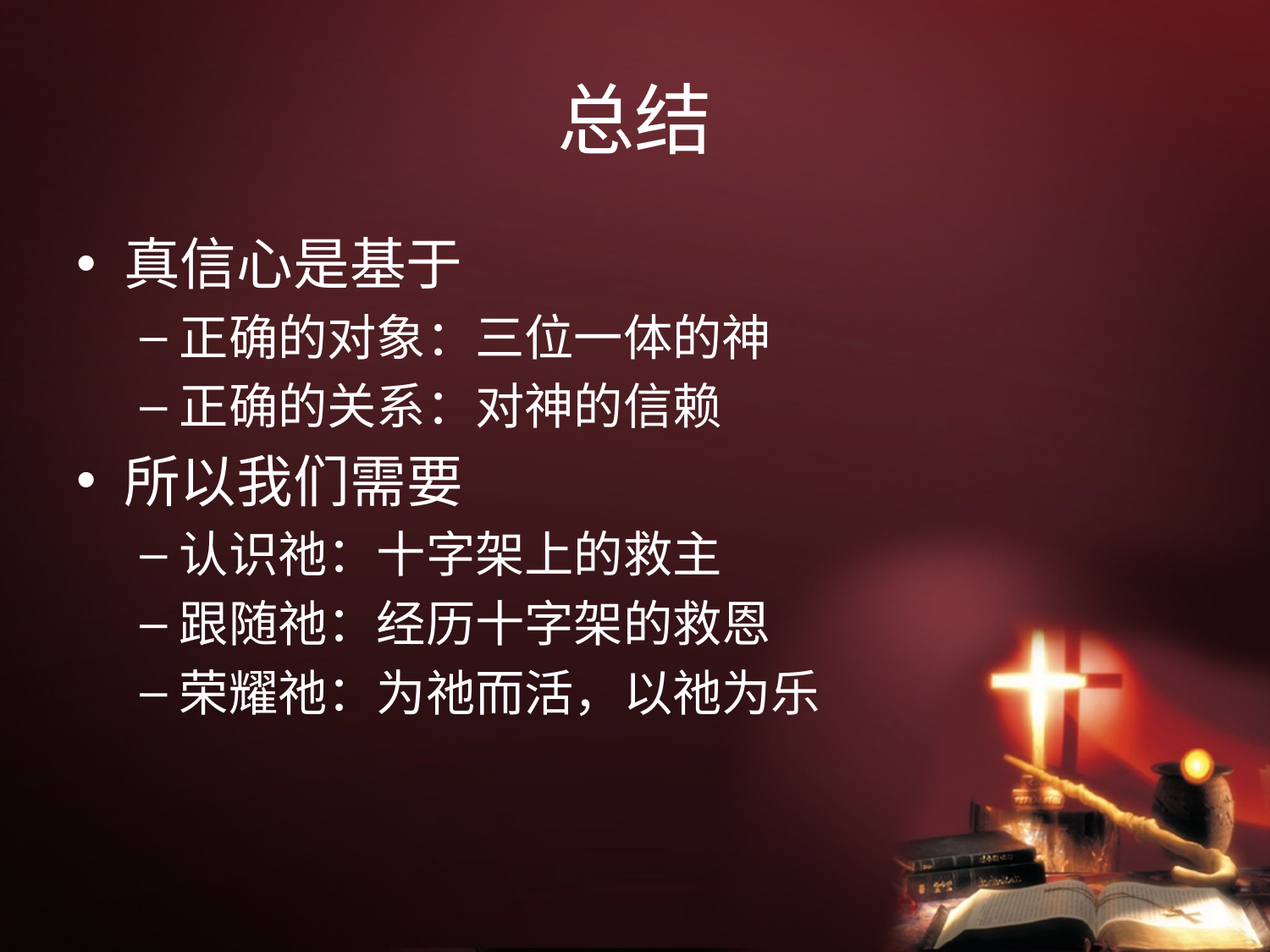

# 总结
真信心是基于
正确的对象：三位一体的神
正确的关系：对神的信赖
所以我们需要
认识祂：十字架上的救主
跟随祂：经历十字架的救恩
荣耀祂：为祂而活，以祂为乐